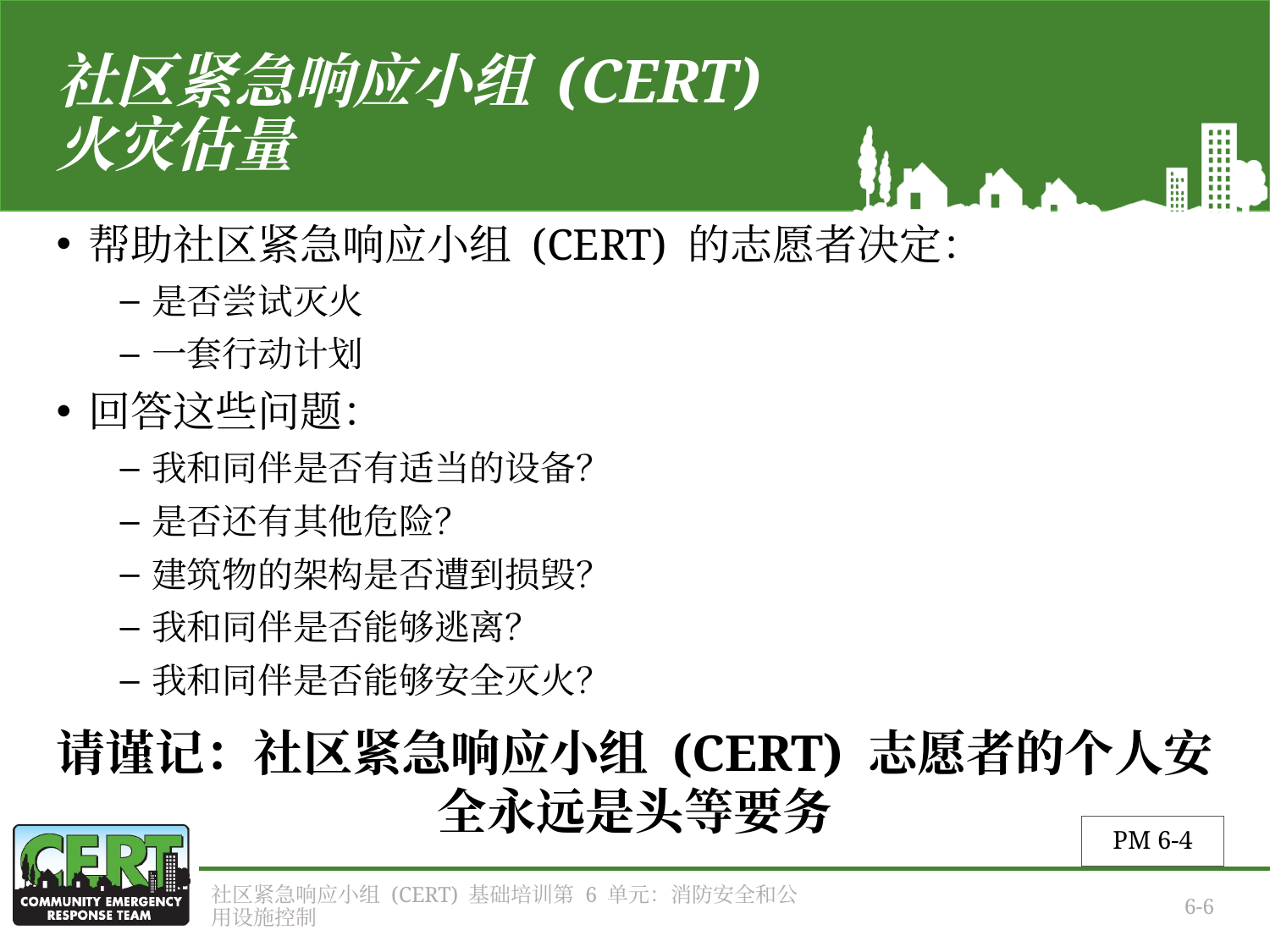

# 社区紧急响应小组 (CERT) 火灾估量
帮助社区紧急响应小组 (CERT) 的志愿者决定：
是否尝试灭火
一套行动计划
回答这些问题：
我和同伴是否有适当的设备？
是否还有其他危险？
建筑物的架构是否遭到损毁？
我和同伴是否能够逃离？
我和同伴是否能够安全灭火？
请谨记：社区紧急响应小组 (CERT) 志愿者的个人安全永远是头等要务

PM 6-4
社区紧急响应小组 (CERT) 基础培训第 6 单元：消防安全和公用设施控制
6-6